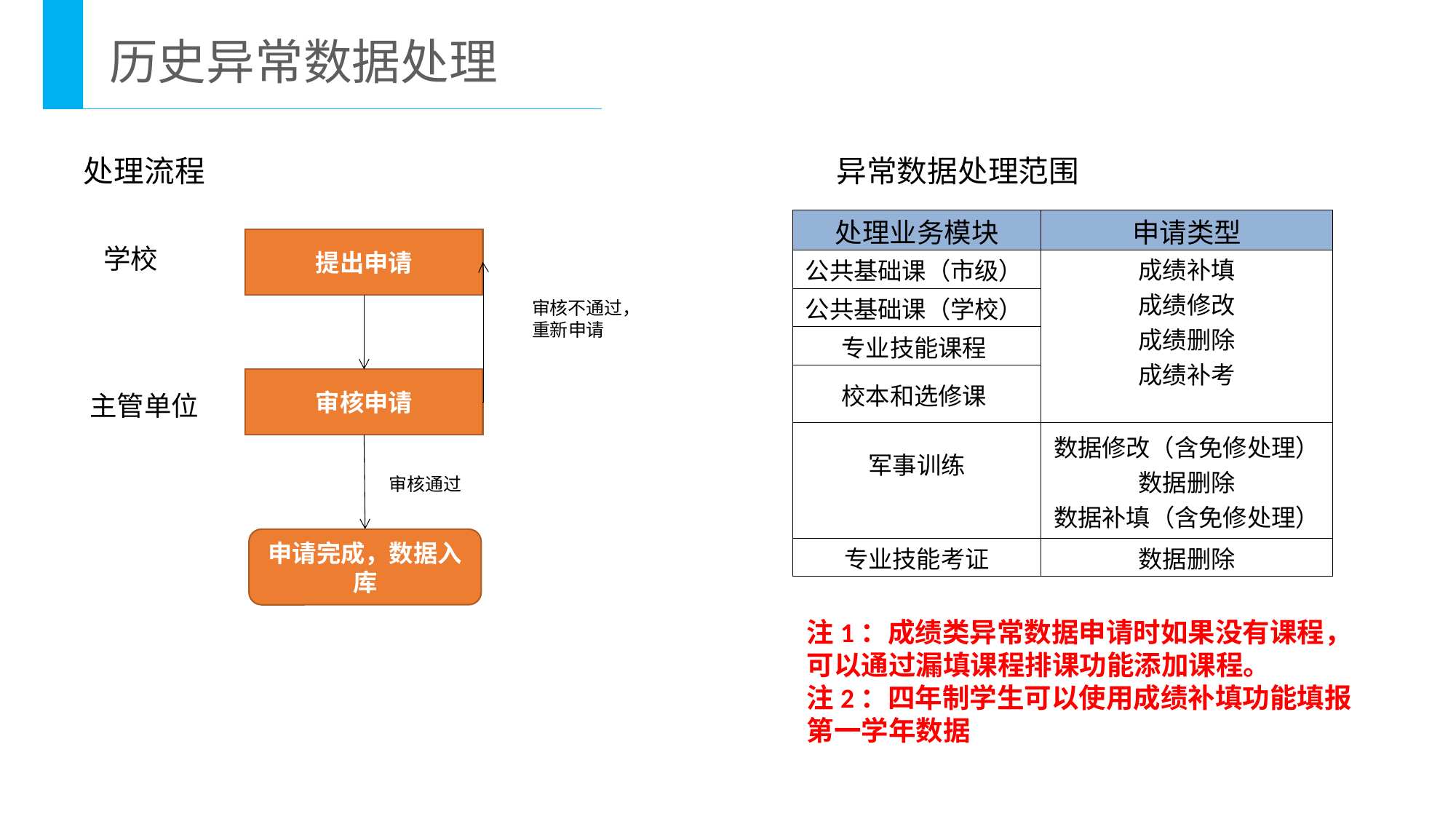

历史异常数据处理
处理流程
异常数据处理范围
| 处理业务模块 | 申请类型 |
| --- | --- |
| 公共基础课（市级） | 成绩补填 成绩修改 成绩删除 成绩补考 |
| 公共基础课（学校） |  |
| 专业技能课程 |  |
| 校本和选修课 |  |
| 军事训练 | 数据修改（含免修处理） 数据删除 数据补填（含免修处理） |
| 专业技能考证 | 数据删除 |
提出申请
学校
审核不通过，
重新申请
审核申请
主管单位
审核通过
申请完成，数据入库
注1：成绩类异常数据申请时如果没有课程，可以通过漏填课程排课功能添加课程。
注2：四年制学生可以使用成绩补填功能填报第一学年数据